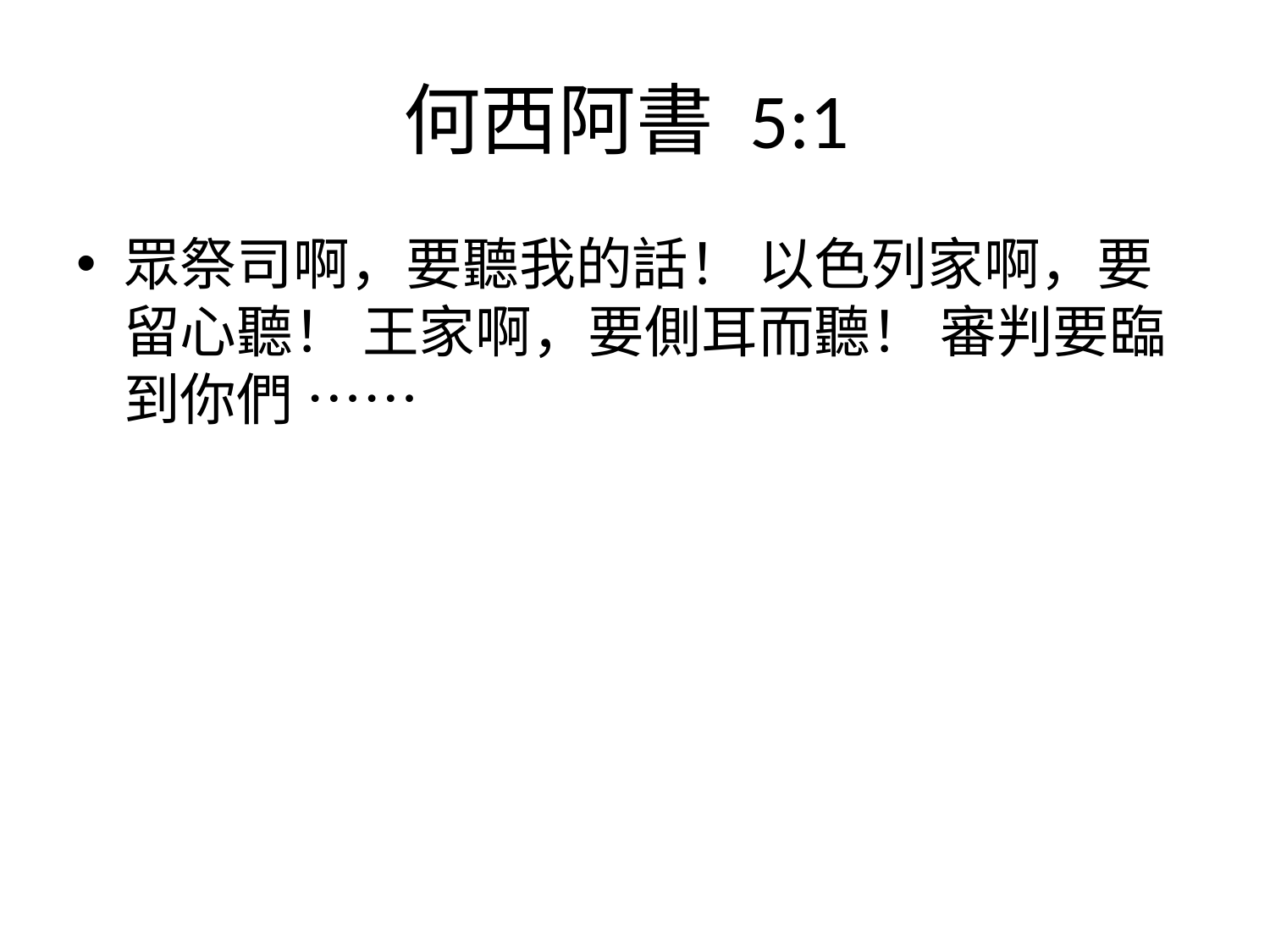

# 何西阿書‬ ‭5:1
眾祭司啊，要聽我的話！ 以色列家啊，要留心聽！ 王家啊，要側耳而聽！ 審判要臨到你們 ……